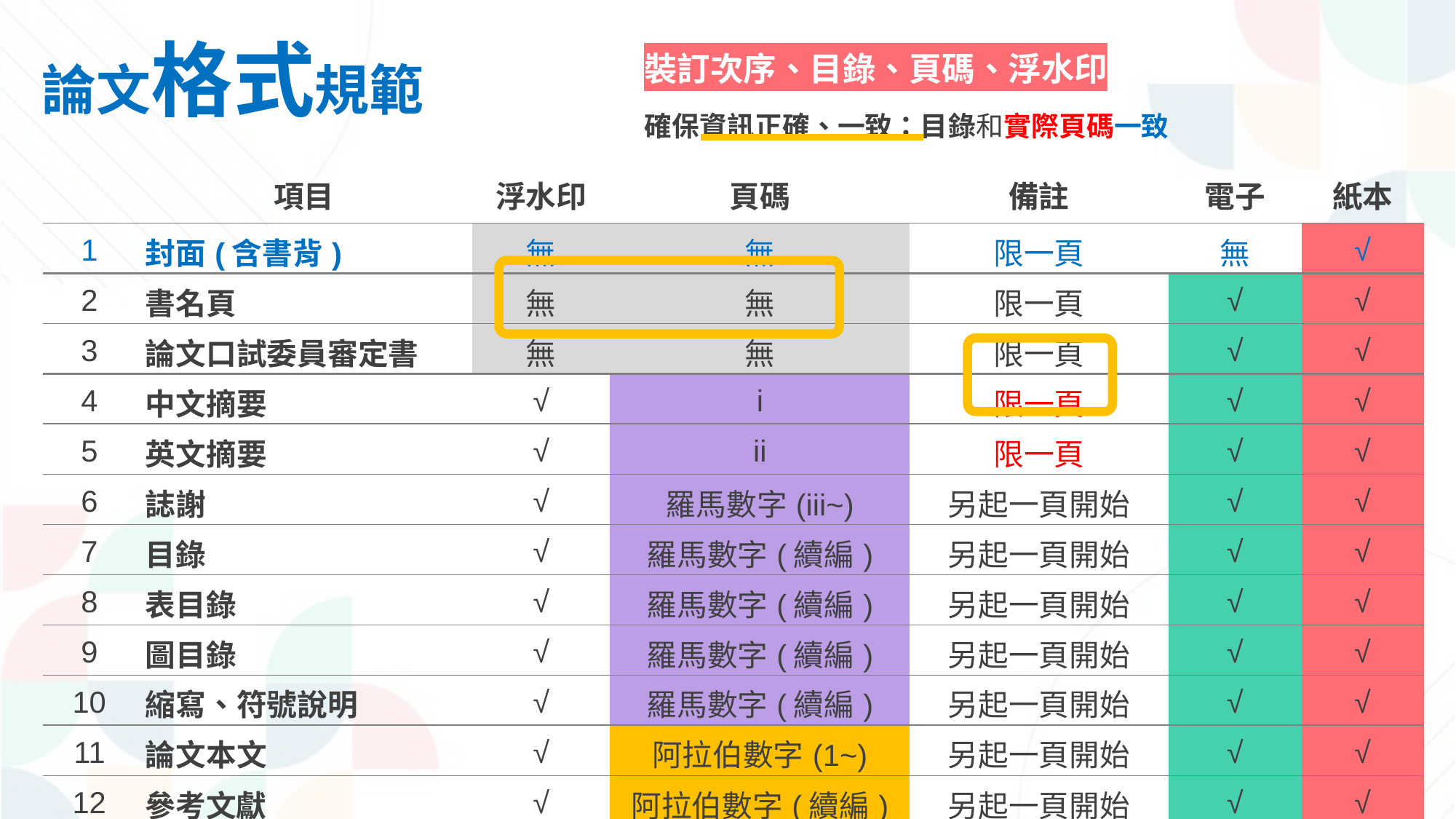

論文格式規範
裝訂次序、目錄、頁碼、浮水印
確保資訊正確、一致：目錄和實際頁碼一致

|  | 項目 | 浮水印 | 頁碼 | 備註 | 電子 | 紙本 |
| --- | --- | --- | --- | --- | --- | --- |
| 1 | 封面(含書背) | 無 | 無 | 限一頁 | 無 | √ |
| 2 | 書名頁 | 無 | 無 | 限一頁 | √ | √ |
| 3 | 論文口試委員審定書 | 無 | 無 | 限一頁 | √ | √ |
| 4 | 中文摘要 | √ | i | 限一頁 | √ | √ |
| 5 | 英文摘要 | √ | ii | 限一頁 | √ | √ |
| 6 | 誌謝 | √ | 羅馬數字(iii~) | 另起一頁開始 | √ | √ |
| 7 | 目錄 | √ | 羅馬數字(續編) | 另起一頁開始 | √ | √ |
| 8 | 表目錄 | √ | 羅馬數字(續編) | 另起一頁開始 | √ | √ |
| 9 | 圖目錄 | √ | 羅馬數字(續編) | 另起一頁開始 | √ | √ |
| 10 | 縮寫、符號說明 | √ | 羅馬數字(續編) | 另起一頁開始 | √ | √ |
| 11 | 論文本文 | √ | 阿拉伯數字(1~) | 另起一頁開始 | √ | √ |
| 12 | 參考文獻 | √ | 阿拉伯數字(續編) | 另起一頁開始 | √ | √ |
| 13 | 附錄 | √ | 阿拉伯數字(續編) | 另起一頁開始 | √ | √ |
| 14 | 簡歷 | √ | 阿拉伯數字(續編) | 另起一頁開始 | √ | √ |
| 15 | 封底 | 無 | 無 | 空白頁 | 無 | √ |
2

23